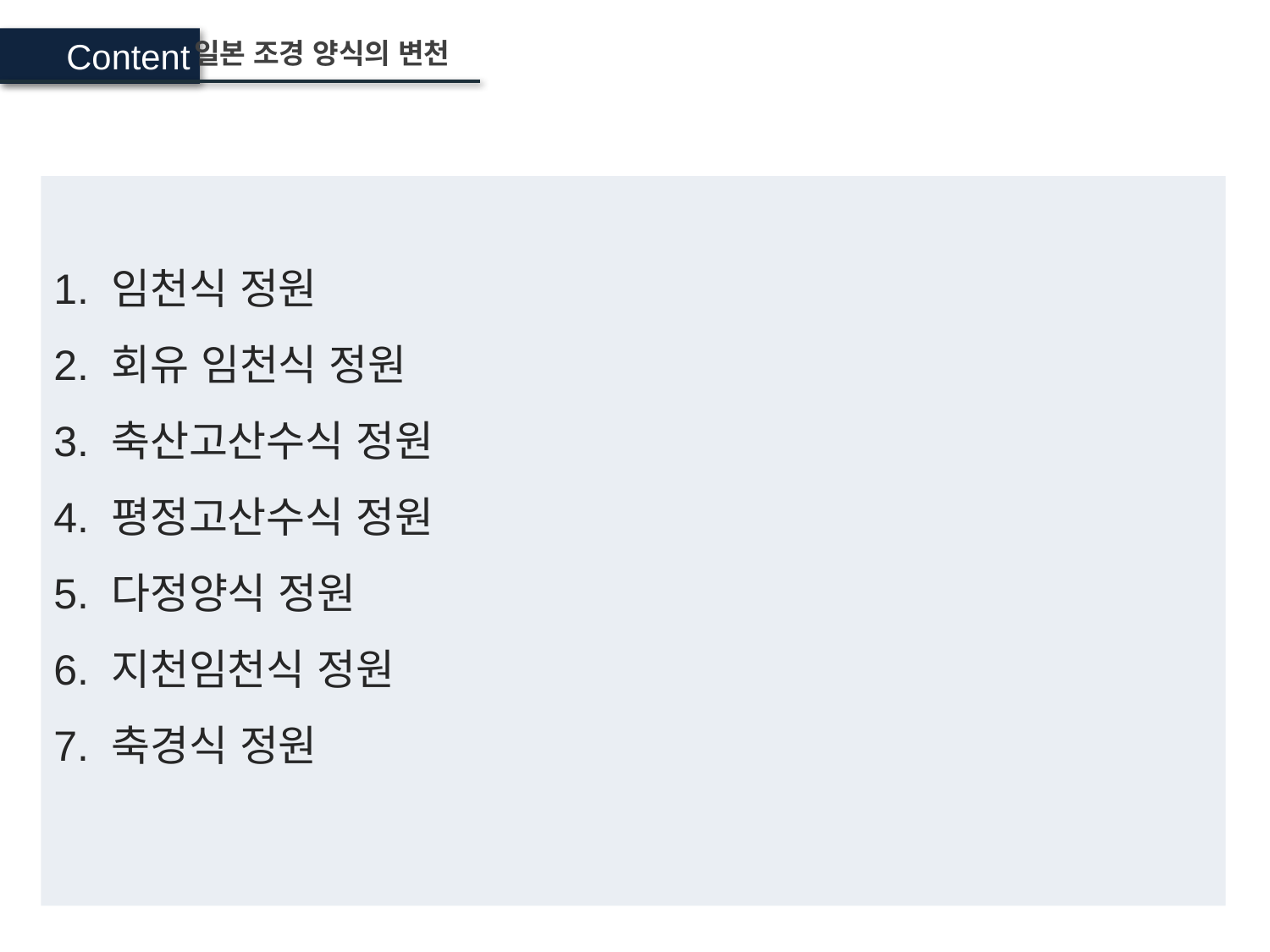

Content
일본 조경 양식의 변천
1. 임천식 정원
2. 회유 임천식 정원
3. 축산고산수식 정원
4. 평정고산수식 정원
5. 다정양식 정원
6. 지천임천식 정원
7. 축경식 정원